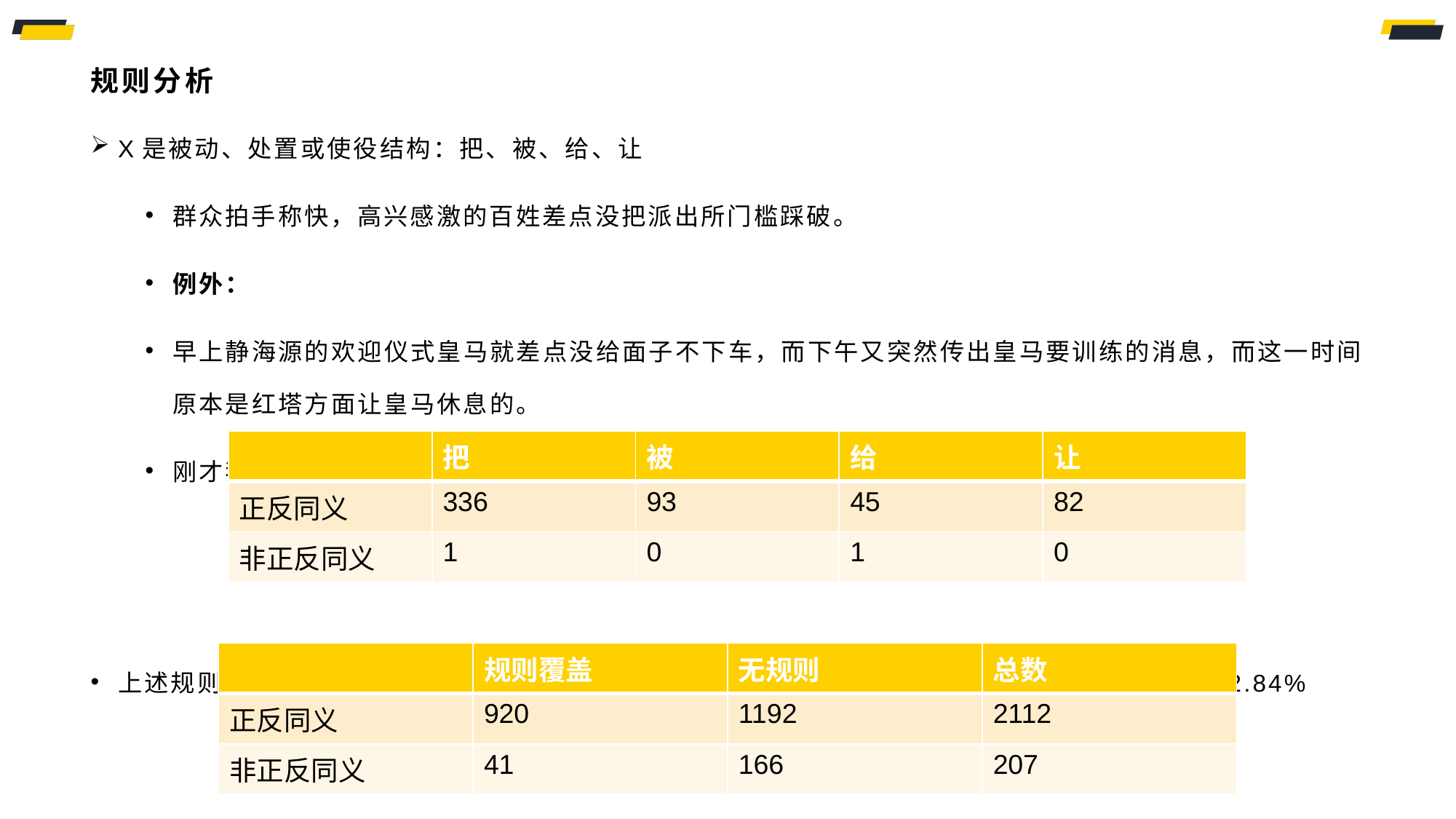

# 规则分析
X是被动、处置或使役结构：把、被、给、让
群众拍手称快，高兴感激的百姓差点没把派出所门槛踩破。
例外：
早上静海源的欢迎仪式皇马就差点没给面子不下车，而下午又突然传出皇马要训练的消息，而这一时间原本是红塔方面让皇马休息的。
刚才我都差点没把你认出来。

上述规则只能覆盖所有语料的41.44%，如果将无规则语料统一处理为正反同义，则准确率为92.84%
|  | 把 | 被 | 给 | 让 |
| --- | --- | --- | --- | --- |
| 正反同义 | 336 | 93 | 45 | 82 |
| 非正反同义 | 1 | 0 | 1 | 0 |
|  | 规则覆盖 | 无规则 | 总数 |
| --- | --- | --- | --- |
| 正反同义 | 920 | 1192 | 2112 |
| 非正反同义 | 41 | 166 | 207 |